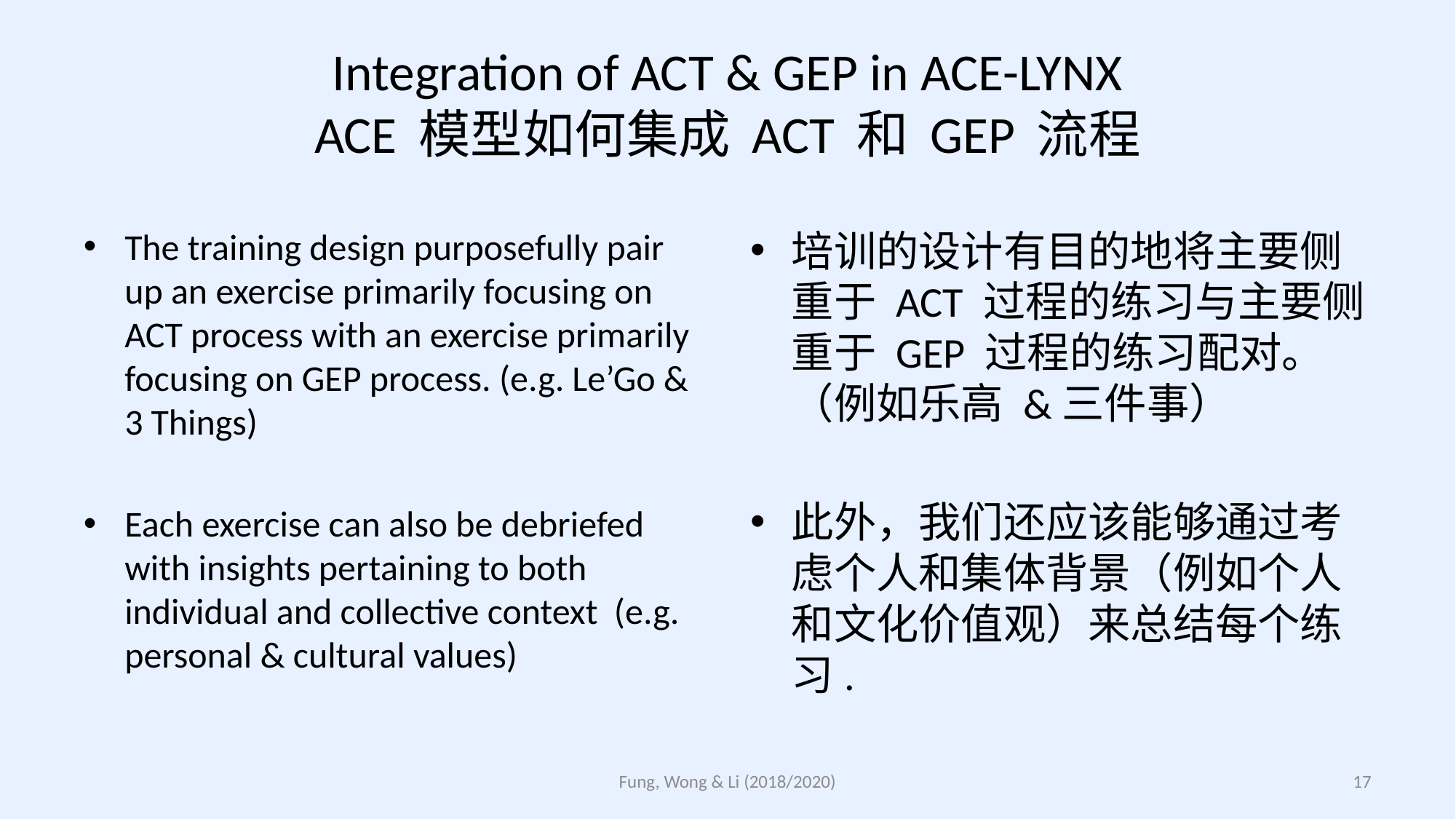

# Integration of ACT & GEP in ACE-LYNX ACE 模型如何集成 ACT 和 GEP 流程
The training design purposefully pair up an exercise primarily focusing on ACT process with an exercise primarily focusing on GEP process. (e.g. Le’Go & 3 Things)

Each exercise can also be debriefed with insights pertaining to both individual and collective context  (e.g. personal & cultural values)
培训的设计有目的地将主要侧重于 ACT 过程的练习与主要侧重于 GEP 过程的练习配对。 （例如乐高 &三件事）

此外，我们还应该能够通过考虑个人和集体背景（例如个人和文化价值观）来总结每个练习.
Fung, Wong & Li (2018/2020)
17